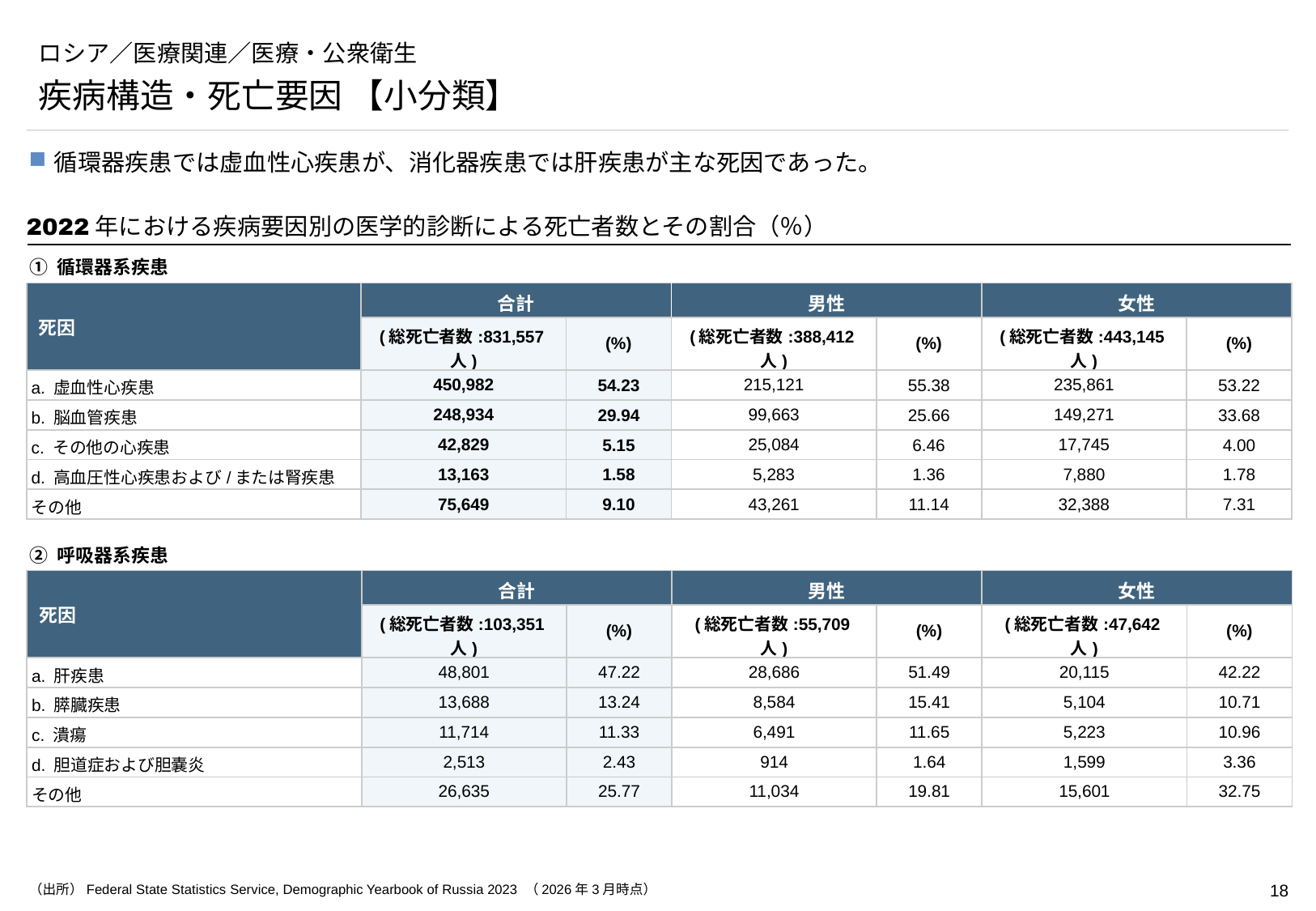

# ロシア／医療関連／医療・公衆衛生
疾病構造・死亡要因 【小分類】
循環器疾患では虚血性心疾患が、消化器疾患では肝疾患が主な死因であった。
2022年における疾病要因別の医学的診断による死亡者数とその割合（％）
① 循環器系疾患
| 死因 | 合計 |  | 男性 |  | 女性 |  |
| --- | --- | --- | --- | --- | --- | --- |
|  | (総死亡者数:831,557人) | (%) | (総死亡者数:388,412人) | (%) | (総死亡者数:443,145人) | (%) |
| a. 虚血性心疾患 | 450,982 | 54.23 | 215,121 | 55.38 | 235,861 | 53.22 |
| b. 脳血管疾患 | 248,934 | 29.94 | 99,663 | 25.66 | 149,271 | 33.68 |
| c. その他の心疾患 | 42,829 | 5.15 | 25,084 | 6.46 | 17,745 | 4.00 |
| d. 高血圧性心疾患および/または腎疾患 | 13,163 | 1.58 | 5,283 | 1.36 | 7,880 | 1.78 |
| その他 | 75,649 | 9.10 | 43,261 | 11.14 | 32,388 | 7.31 |
② 呼吸器系疾患
| 死因 | 合計 |  | 男性 |  | 女性 |  |
| --- | --- | --- | --- | --- | --- | --- |
|  | (総死亡者数:103,351人) | (%) | (総死亡者数:55,709人) | (%) | (総死亡者数:47,642人) | (%) |
| a. 肝疾患 | 48,801 | 47.22 | 28,686 | 51.49 | 20,115 | 42.22 |
| b. 膵臓疾患 | 13,688 | 13.24 | 8,584 | 15.41 | 5,104 | 10.71 |
| c. 潰瘍 | 11,714 | 11.33 | 6,491 | 11.65 | 5,223 | 10.96 |
| d. 胆道症および胆嚢炎 | 2,513 | 2.43 | 914 | 1.64 | 1,599 | 3.36 |
| その他 | 26,635 | 25.77 | 11,034 | 19.81 | 15,601 | 32.75 |
（出所）Federal State Statistics Service, Demographic Yearbook of Russia 2023 （2026年3月時点）